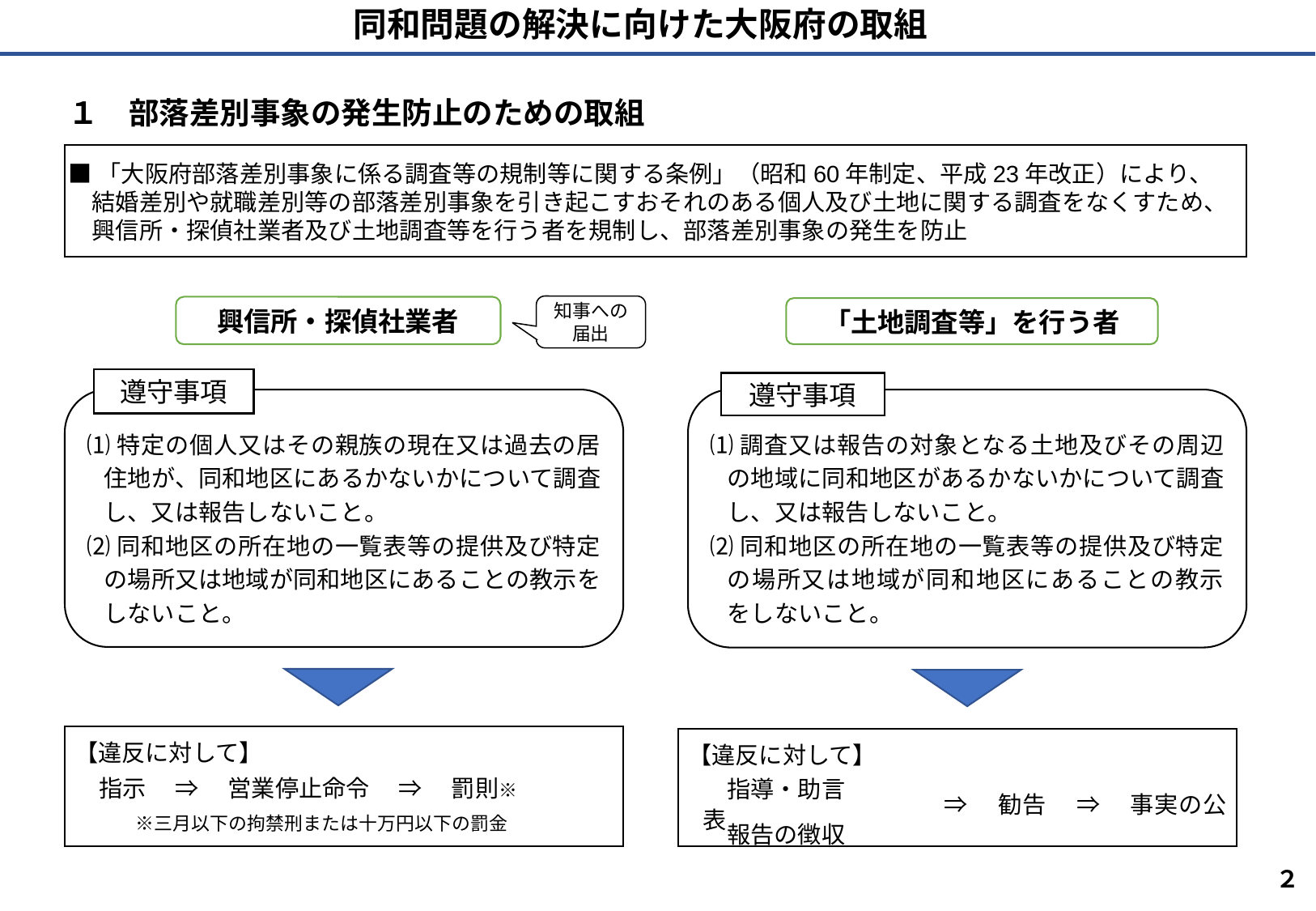

同和問題の解決に向けた大阪府の取組

１　部落差別事象の発生防止のための取組

■「大阪府部落差別事象に係る調査等の規制等に関する条例」（昭和60年制定、平成23年改正）により、
　結婚差別や就職差別等の部落差別事象を引き起こすおそれのある個人及び土地に関する調査をなくすため、
　興信所・探偵社業者及び土地調査等を行う者を規制し、部落差別事象の発生を防止

知事への
届出
興信所・探偵社業者
「土地調査等」を行う者
遵守事項
遵守事項

⑴特定の個人又はその親族の現在又は過去の居住地が、同和地区にあるかないかについて調査し、又は報告しないこと。
⑵同和地区の所在地の一覧表等の提供及び特定の場所又は地域が同和地区にあることの教示をしないこと。

⑴調査又は報告の対象となる土地及びその周辺の地域に同和地区があるかないかについて調査し、又は報告しないこと。
⑵同和地区の所在地の一覧表等の提供及び特定の場所又は地域が同和地区にあることの教示をしないこと。

【違反に対して】

  指示 　⇒ 　営業停止命令 　⇒ 　罰則※

       　※三月以下の拘禁刑または十万円以下の罰金

【違反に対して】

　指導・助言
　　　　　　　　　　⇒ 　勧告 　⇒　 事実の公表
　報告の徴収
２